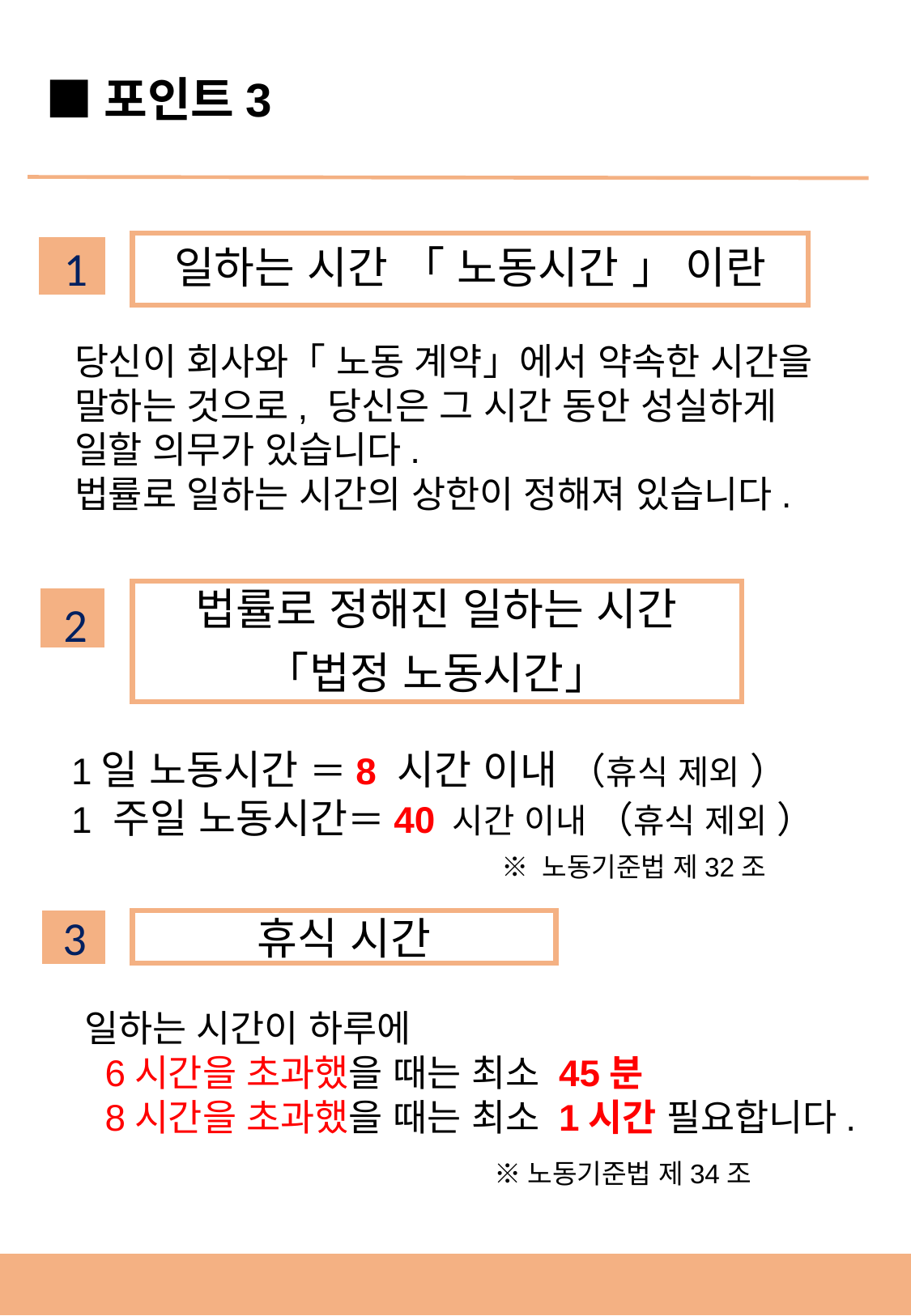

■포인트3
1
일하는 시간 「 노동시간 」 이란

당신이 회사와「 노동 계약」에서 약속한 시간을 말하는 것으로, 당신은 그 시간 동안 성실하게 일할 의무가 있습니다.
법률로 일하는 시간의 상한이 정해져 있습니다.
법률로 정해진 일하는 시간
「법정 노동시간」

2
1일 노동시간 ＝8 시간 이내 （휴식 제외 ）
1 주일 노동시간＝40 시간 이내 （휴식 제외 ）
※ 노동기준법 제32조
3

휴식 시간

일하는 시간이 하루에
  6시간을 초과했을 때는 최소 45분
  8시간을 초과했을 때는 최소 1시간 필요합니다.
※노동기준법 제34조